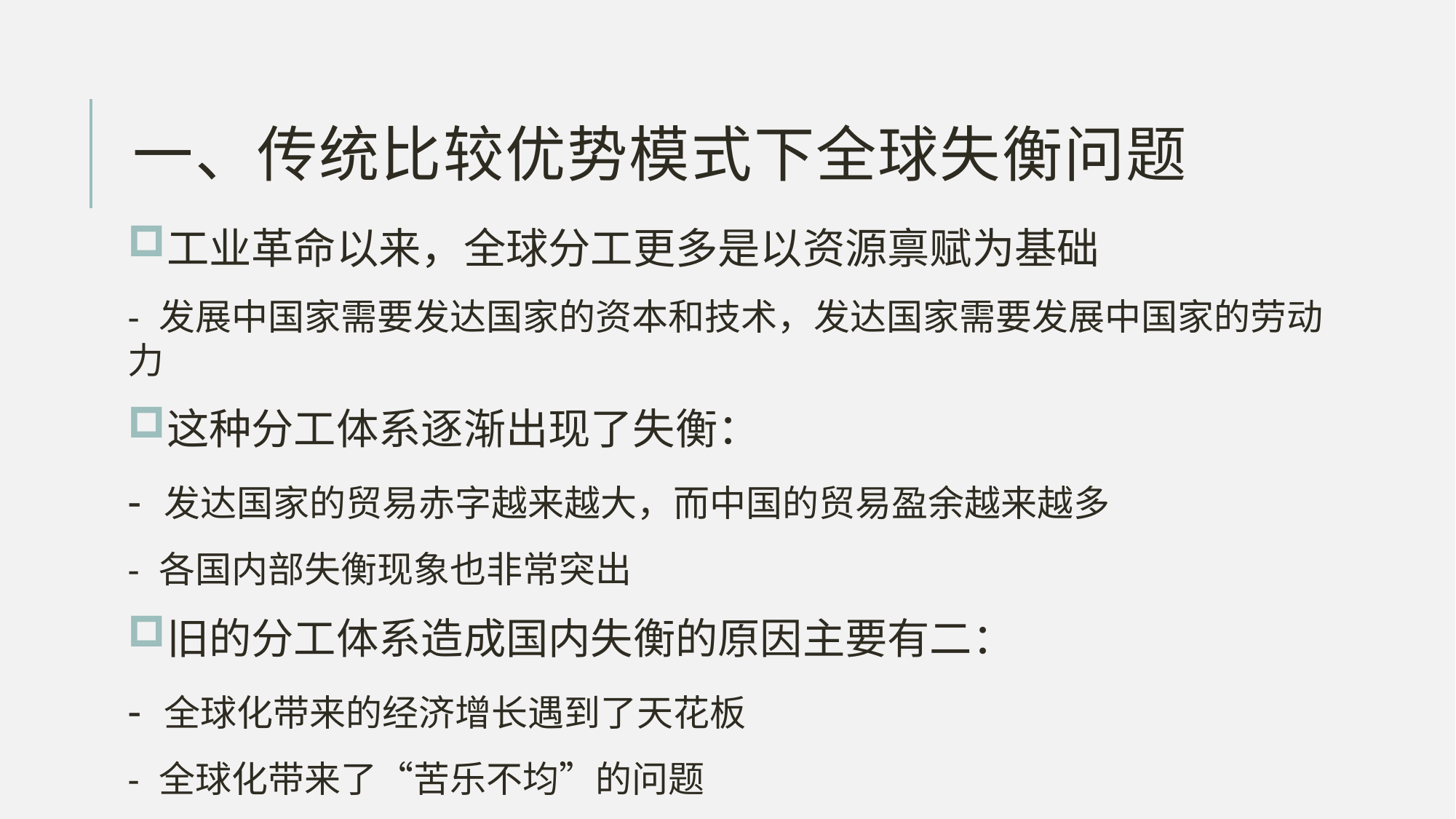

# 一、传统比较优势模式下全球失衡问题
工业革命以来，全球分工更多是以资源禀赋为基础
- 发展中国家需要发达国家的资本和技术，发达国家需要发展中国家的劳动力
这种分工体系逐渐出现了失衡：
- 发达国家的贸易赤字越来越大，而中国的贸易盈余越来越多
- 各国内部失衡现象也非常突出
旧的分工体系造成国内失衡的原因主要有二：
- 全球化带来的经济增长遇到了天花板
- 全球化带来了“苦乐不均”的问题